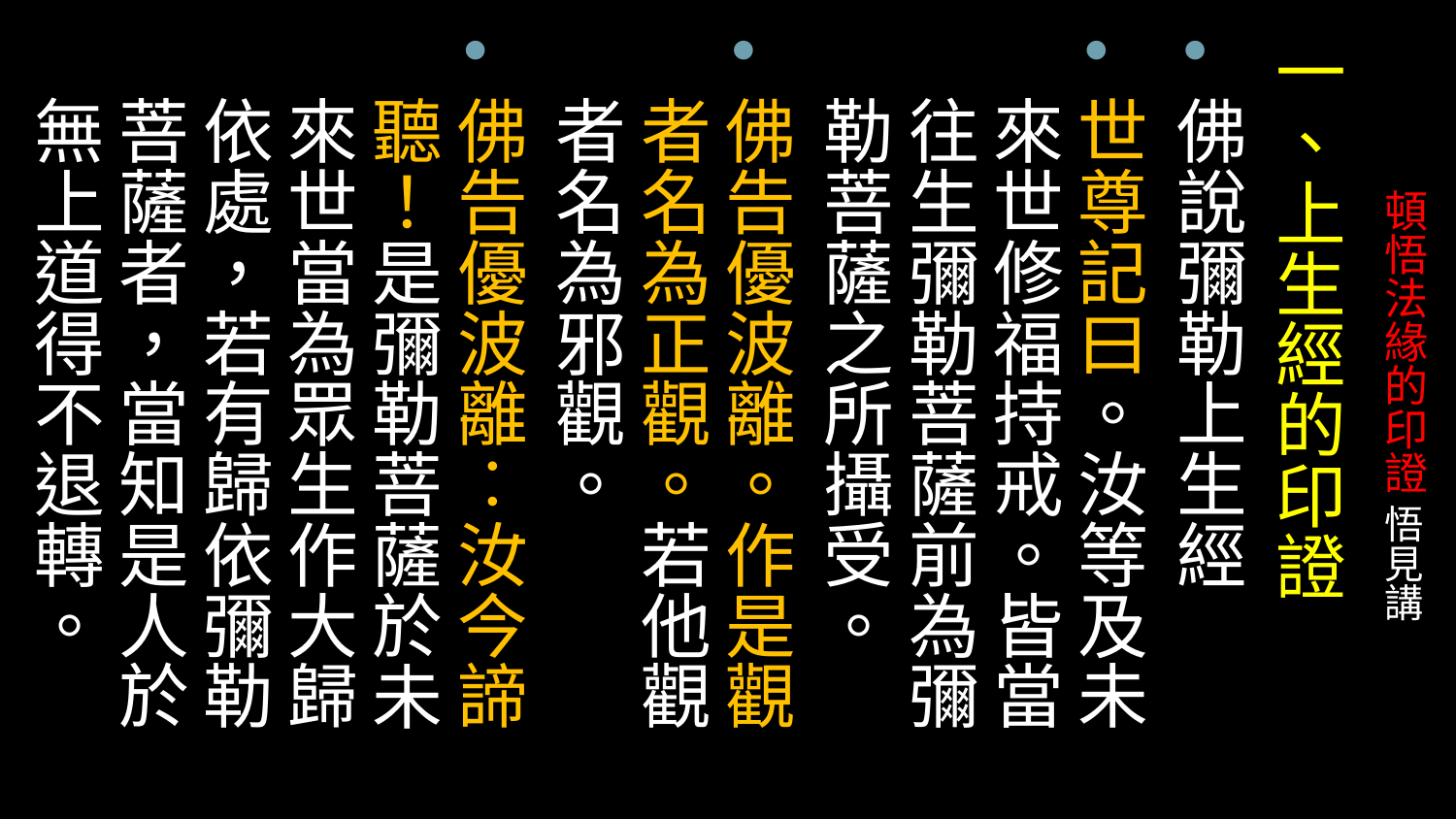

一、上生經的印證
佛說彌勒上生經
世尊記曰。汝等及未來世修福持戒。皆當往生彌勒菩薩前為彌勒菩薩之所攝受。
佛告優波離。作是觀者名為正觀。若他觀者名為邪觀。
佛告優波離︰汝今諦聽！是彌勒菩薩於未來世當為眾生作大歸依處，若有歸依彌勒菩薩者，當知是人於無上道得不退轉。
# 頓悟法緣的印證 悟見講